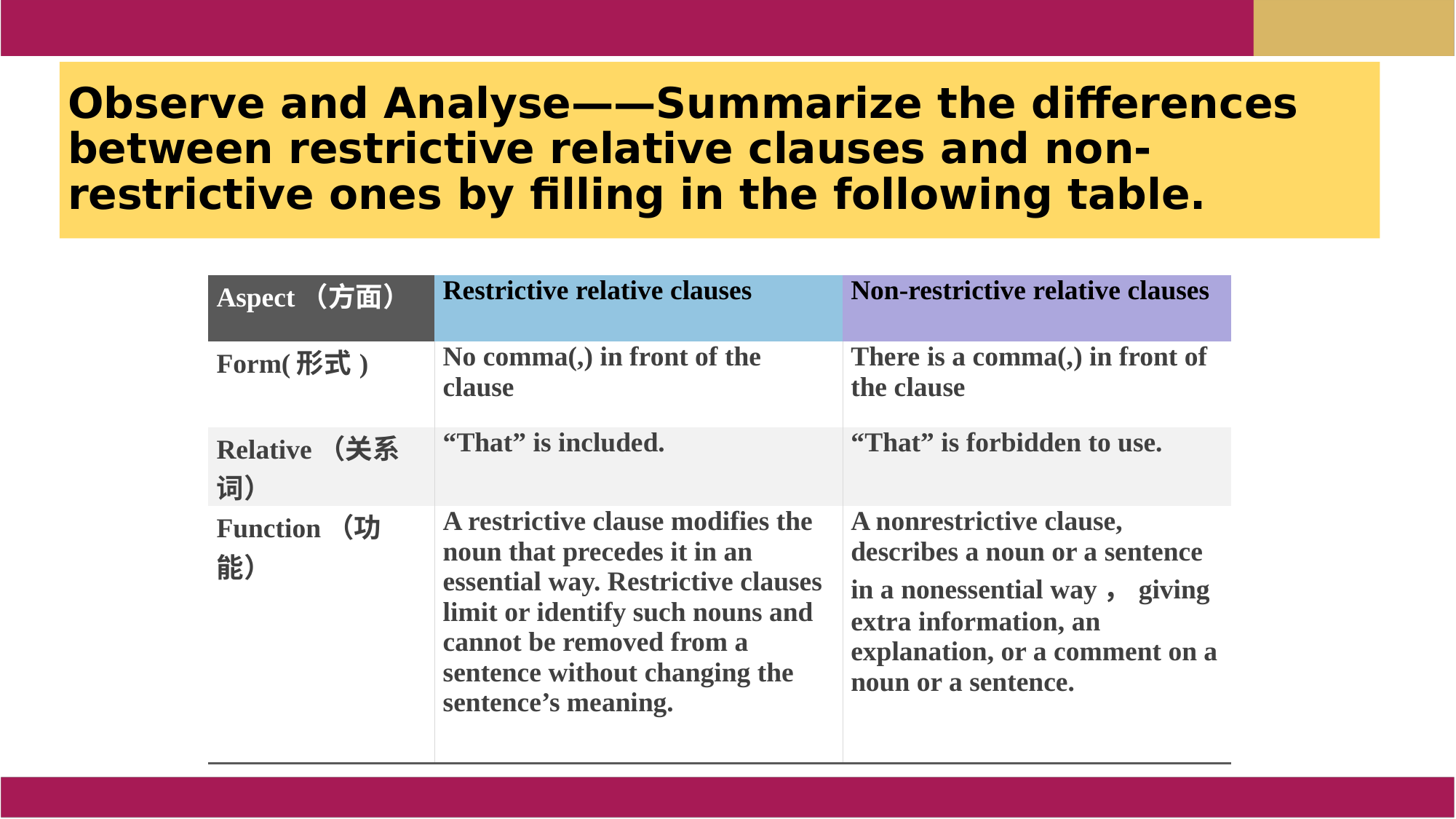

Observe and Analyse——Summarize the differences between restrictive relative clauses and non-restrictive ones by filling in the following table.
| Aspect（方面） | Restrictive relative clauses | Non-restrictive relative clauses |
| --- | --- | --- |
| Form(形式) | No comma(,) in front of the clause | There is a comma(,) in front of the clause |
| Relative（关系词） | “That” is included. | “That” is forbidden to use. |
| Function（功能） | A restrictive clause modifies the noun that precedes it in an essential way. Restrictive clauses limit or identify such nouns and cannot be removed from a sentence without changing the sentence’s meaning. | A nonrestrictive clause, describes a noun or a sentence in a nonessential way，giving extra information, an explanation, or a comment on a noun or a sentence. |